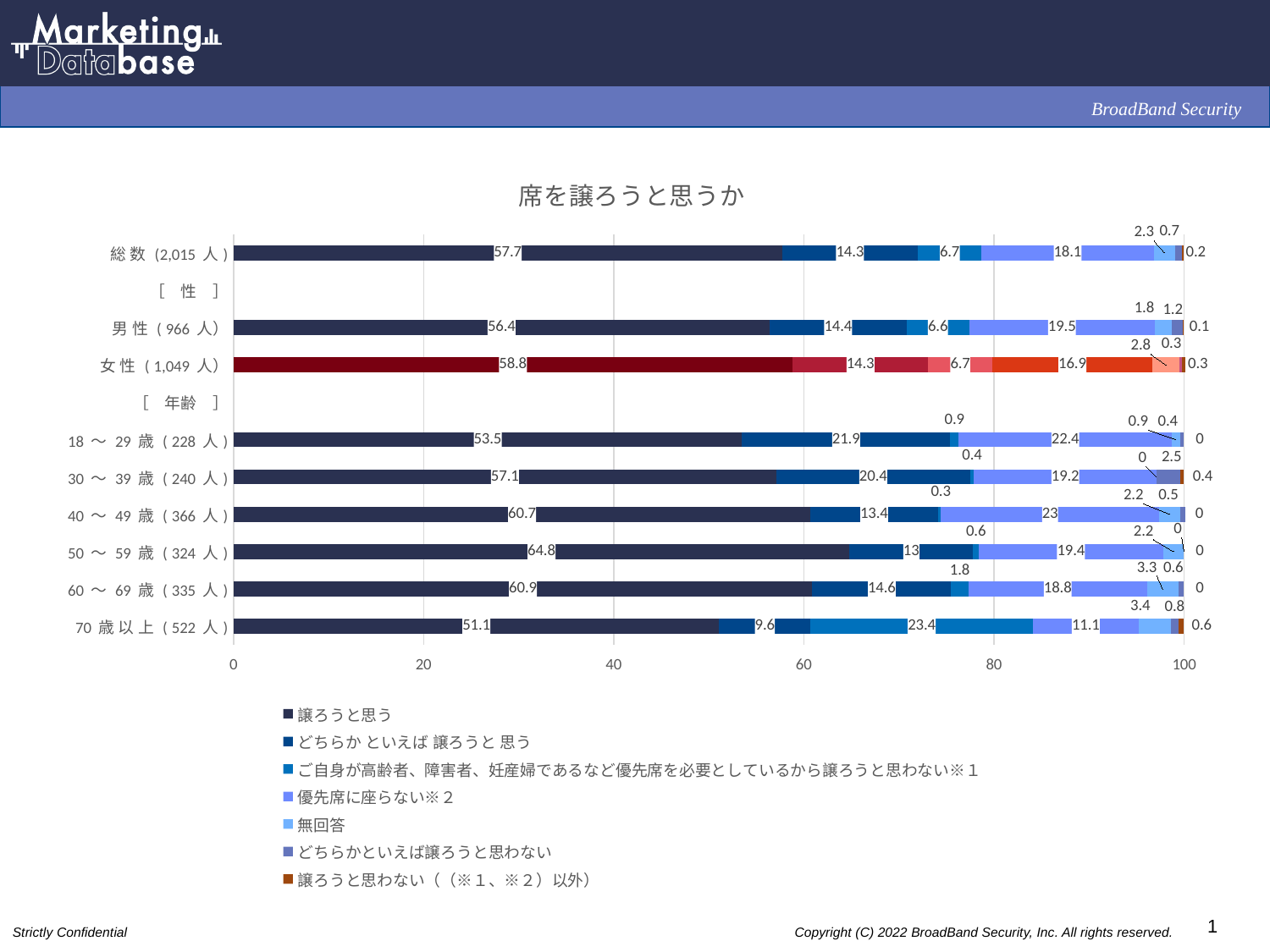

### Chart: 席を譲ろうと思うか

| Category | 譲ろうと思う | どちらか といえば 譲ろうと 思う | ご自身が高齢者、障害者、妊産婦であるなど優先席を必要としているから譲ろうと思わない※１ | 優先席に座らない※２ | 無回答 | どちらかといえば譲ろうと思わない | 譲ろうと思わない（（※１、※２）以外） |
|---|---|---|---|---|---|---|---|
| 総 数 (2,015 人) | 57.7 | 14.3 | 6.7 | 18.1 | 2.3 | 0.7 | 0.2 |
| ［　性　］ | None | None | None | None | None | None | None |
| 男 性 ( 966 人） | 56.4 | 14.4 | 6.6 | 19.5 | 1.8 | 1.2 | 0.1 |
| 女 性 ( 1,049 人） | 58.8 | 14.3 | 6.7 | 16.9 | 2.8 | 0.3 | 0.3 |
| ［　年齢　］ | None | None | None | None | None | None | None |
| 18 ～ 29 歳 ( 228 人) | 53.5 | 21.9 | 0.9 | 22.4 | 0.9 | 0.4 | 0.0 |
| 30 ～ 39 歳 ( 240 人) | 57.1 | 20.4 | 0.4 | 19.2 | 0.0 | 2.5 | 0.4 |
| 40 ～ 49 歳 ( 366 人) | 60.7 | 13.4 | 0.3 | 23.0 | 2.2 | 0.5 | 0.0 |
| 50 ～ 59 歳 ( 324 人) | 64.8 | 13.0 | 0.6 | 19.4 | 2.2 | 0.0 | 0.0 |
| 60 ～ 69 歳 ( 335 人) | 60.9 | 14.6 | 1.8 | 18.8 | 3.3 | 0.6 | 0.0 |
| 70 歳 以 上 ( 522 人) | 51.1 | 9.6 | 23.4 | 11.1 | 3.4 | 0.8 | 0.6 |